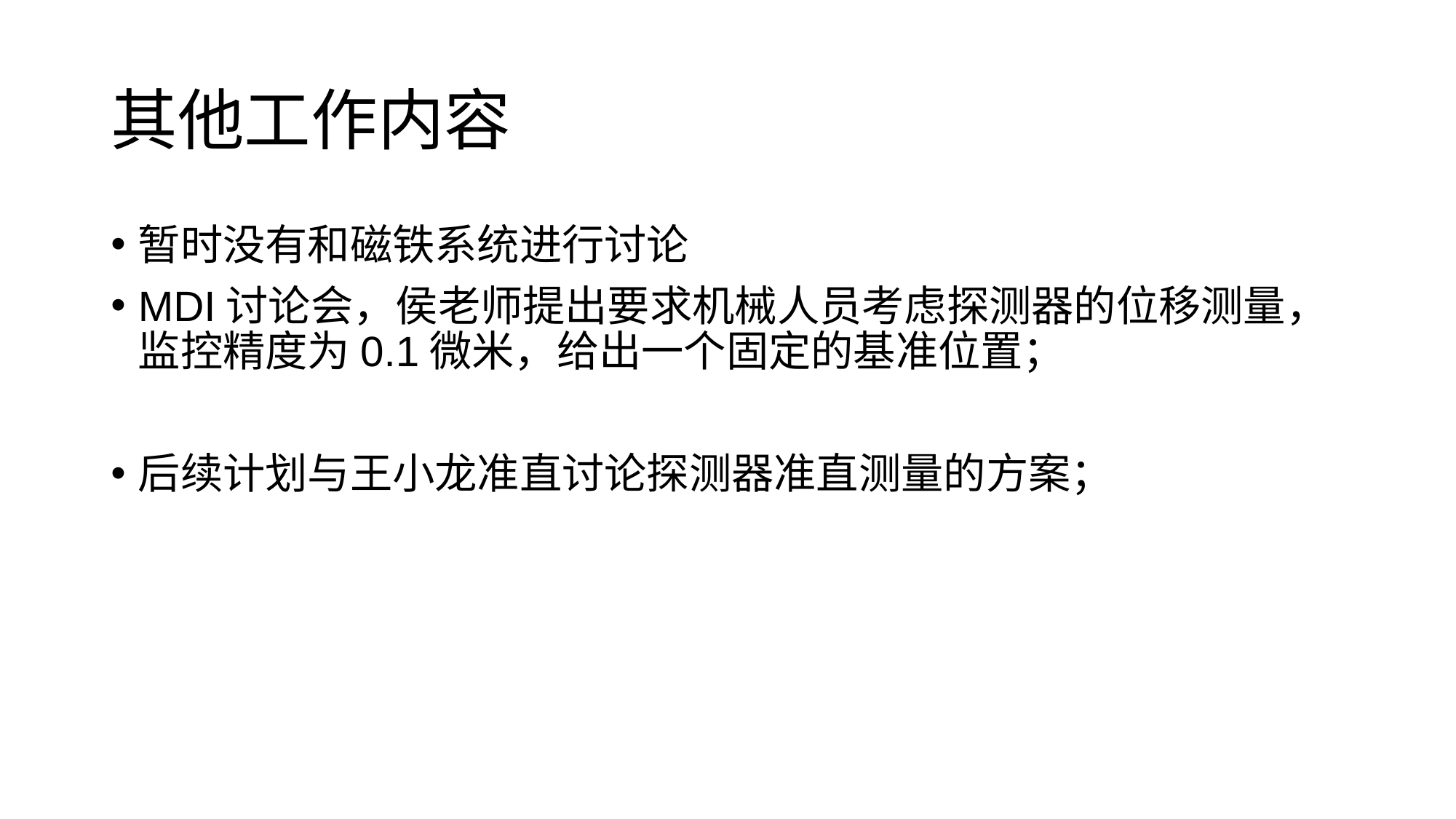

# 其他工作内容
暂时没有和磁铁系统进行讨论
MDI讨论会，侯老师提出要求机械人员考虑探测器的位移测量，监控精度为0.1微米，给出一个固定的基准位置；

后续计划与王小龙准直讨论探测器准直测量的方案；